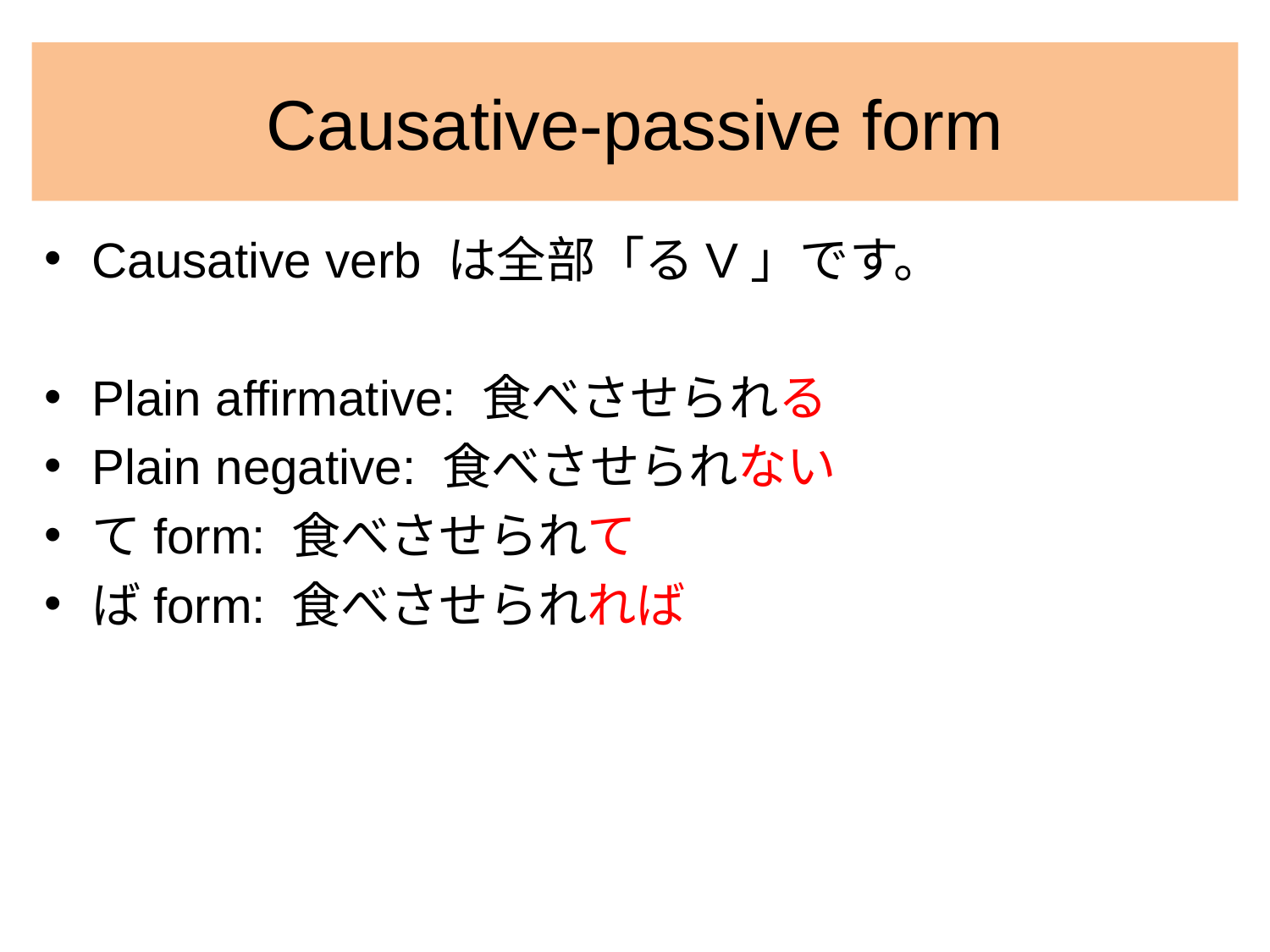

# Causative-passive form
Causative verb は全部「るV」です。

Plain affirmative: 食べさせられる
Plain negative: 食べさせられない
てform: 食べさせられて
ばform: 食べさせられれば